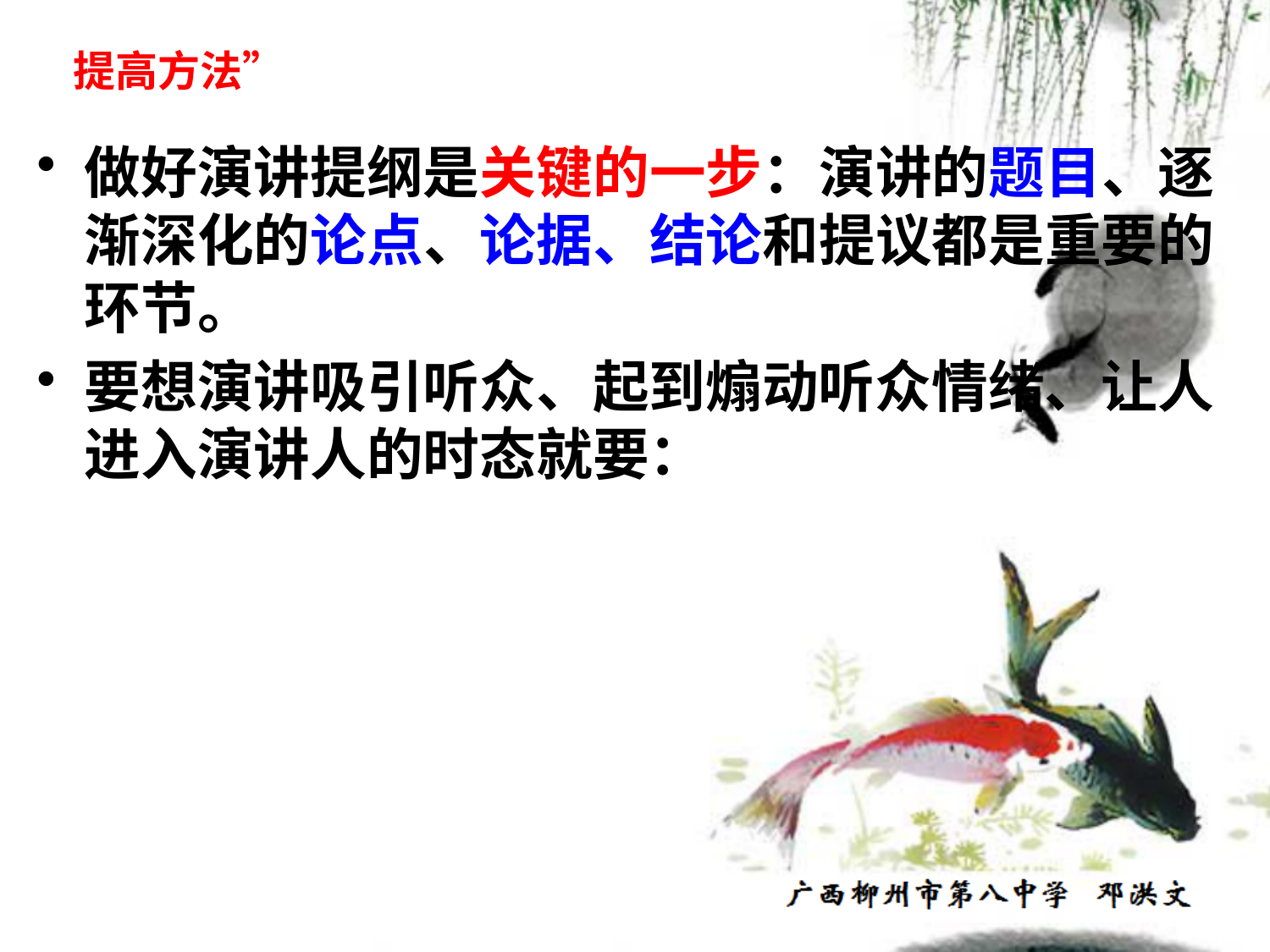

提高方法”

做好演讲提纲是关键的一步：演讲的题目、逐渐深化的论点、论据、结论和提议都是重要的环节。
要想演讲吸引听众、起到煽动听众情绪、让人进入演讲人的时态就要：